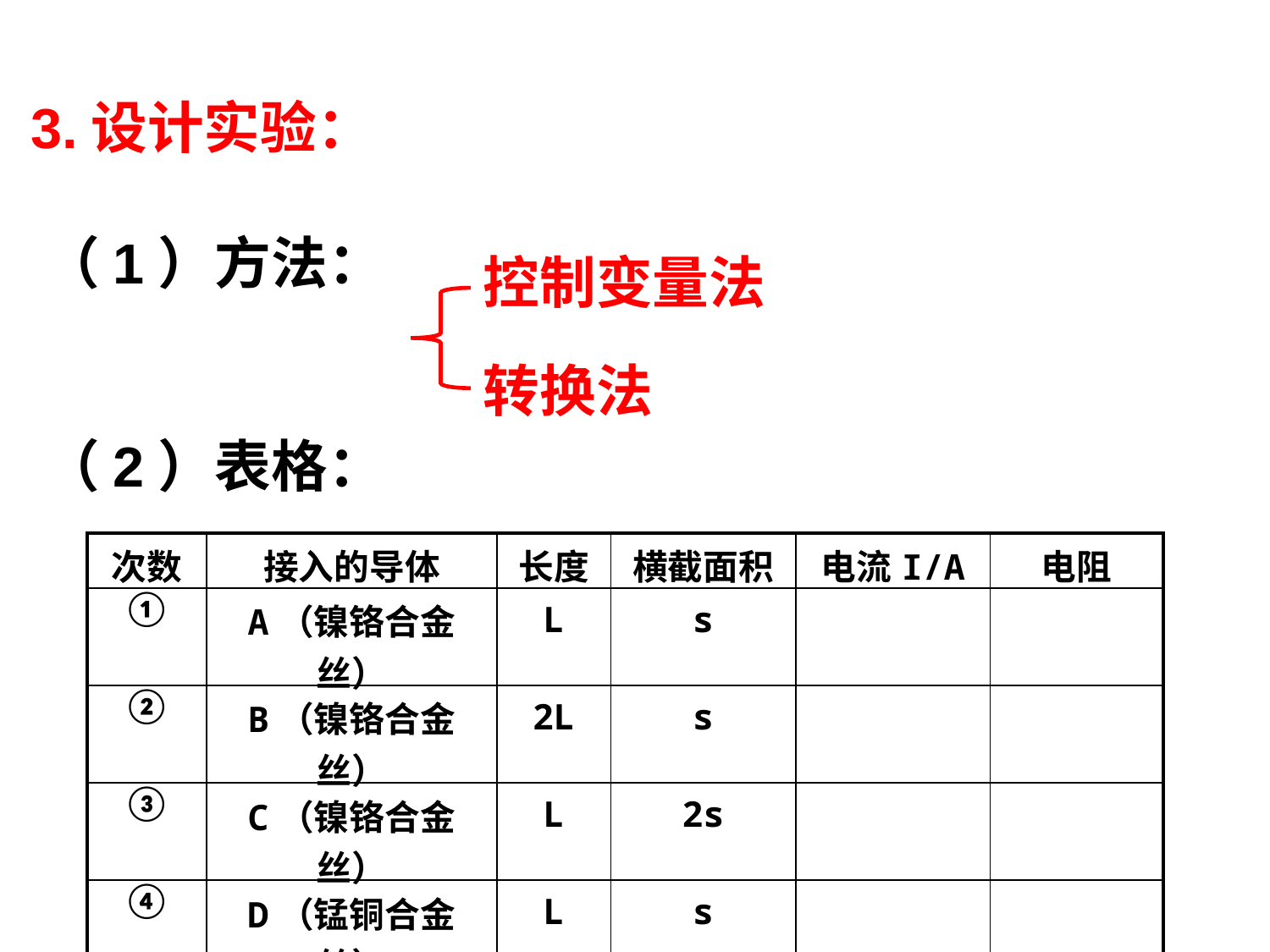

# 3.设计实验： （1）方法： （2）表格：
控制变量法

转换法
| 次数 | 接入的导体 | 长度 | 横截面积 | 电流I/A | 电阻 |
| --- | --- | --- | --- | --- | --- |
| ① | A（镍铬合金丝） | L | s |  |  |
| ② | B（镍铬合金丝） | 2L | s |  |  |
| ③ | C（镍铬合金丝） | L | 2s |  |  |
| ④ | D（锰铜合金丝） | L | s |  |  |